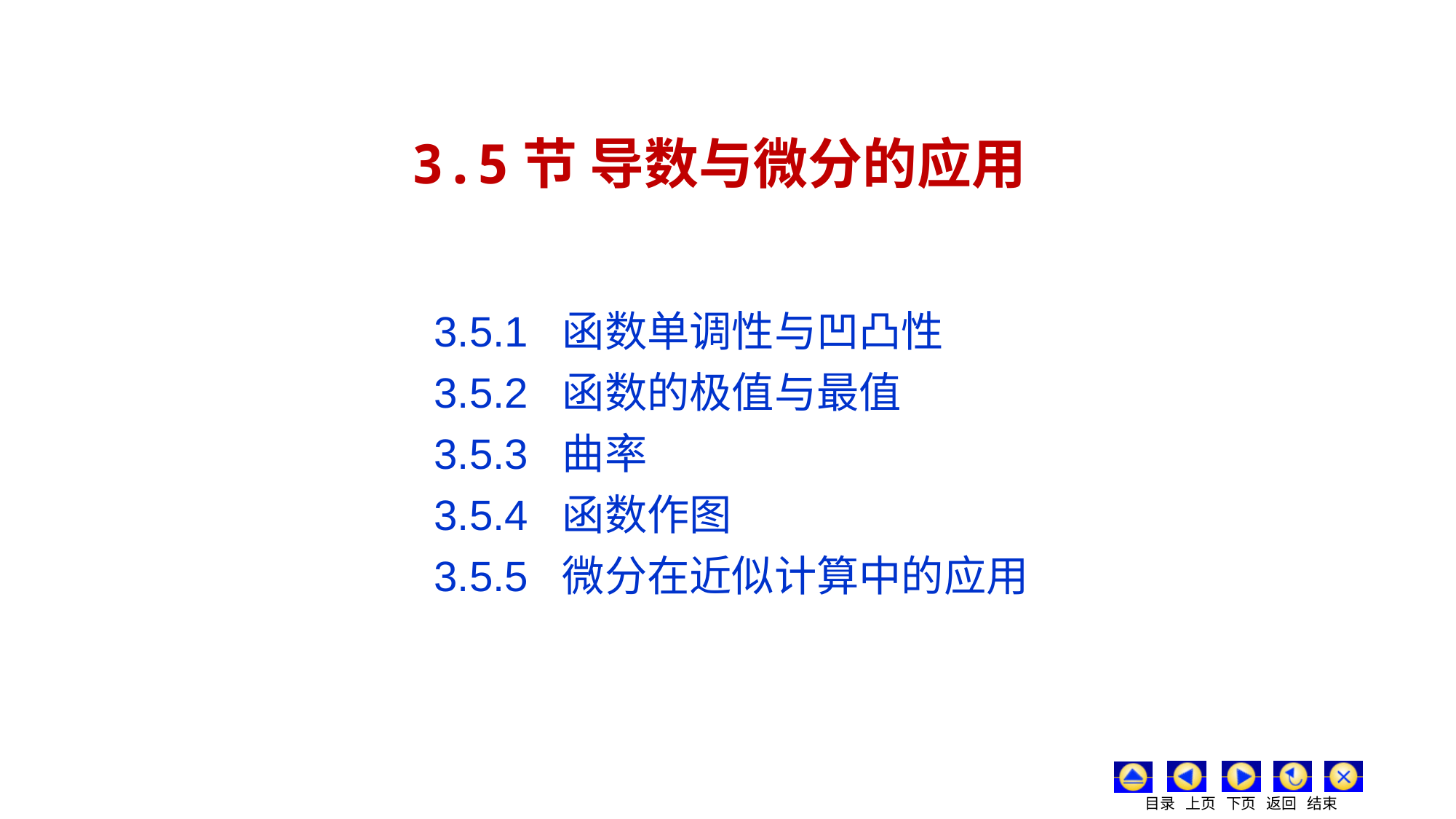

3.5节 导数与微分的应用
3.5.1  函数单调性与凹凸性
3.5.2  函数的极值与最值
3.5.3  曲率
3.5.4  函数作图
3.5.5  微分在近似计算中的应用